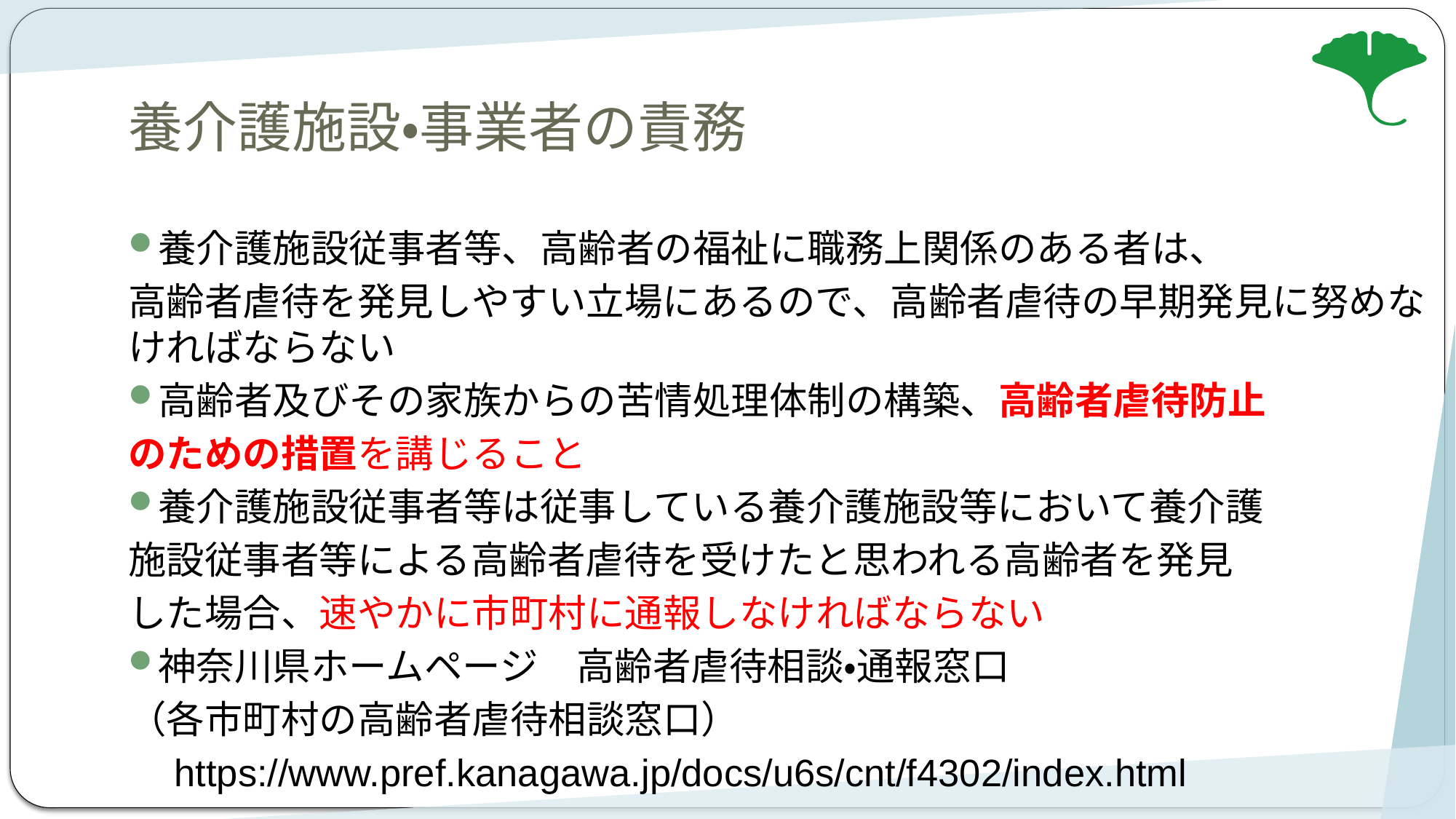

# 養介護施設・事業者の責務

養介護施設従事者等、高齢者の福祉に職務上関係のある者は、
高齢者虐待を発見しやすい立場にあるので、高齢者虐待の早期発見に努めなければならない
高齢者及びその家族からの苦情処理体制の構築、高齢者虐待防止
のための措置を講じること
養介護施設従事者等は従事している養介護施設等において養介護
施設従事者等による高齢者虐待を受けたと思われる高齢者を発見
した場合、速やかに市町村に通報しなければならない
神奈川県ホームページ　高齢者虐待相談・通報窓口
（各市町村の高齢者虐待相談窓口）
　https://www.pref.kanagawa.jp/docs/u6s/cnt/f4302/index.html